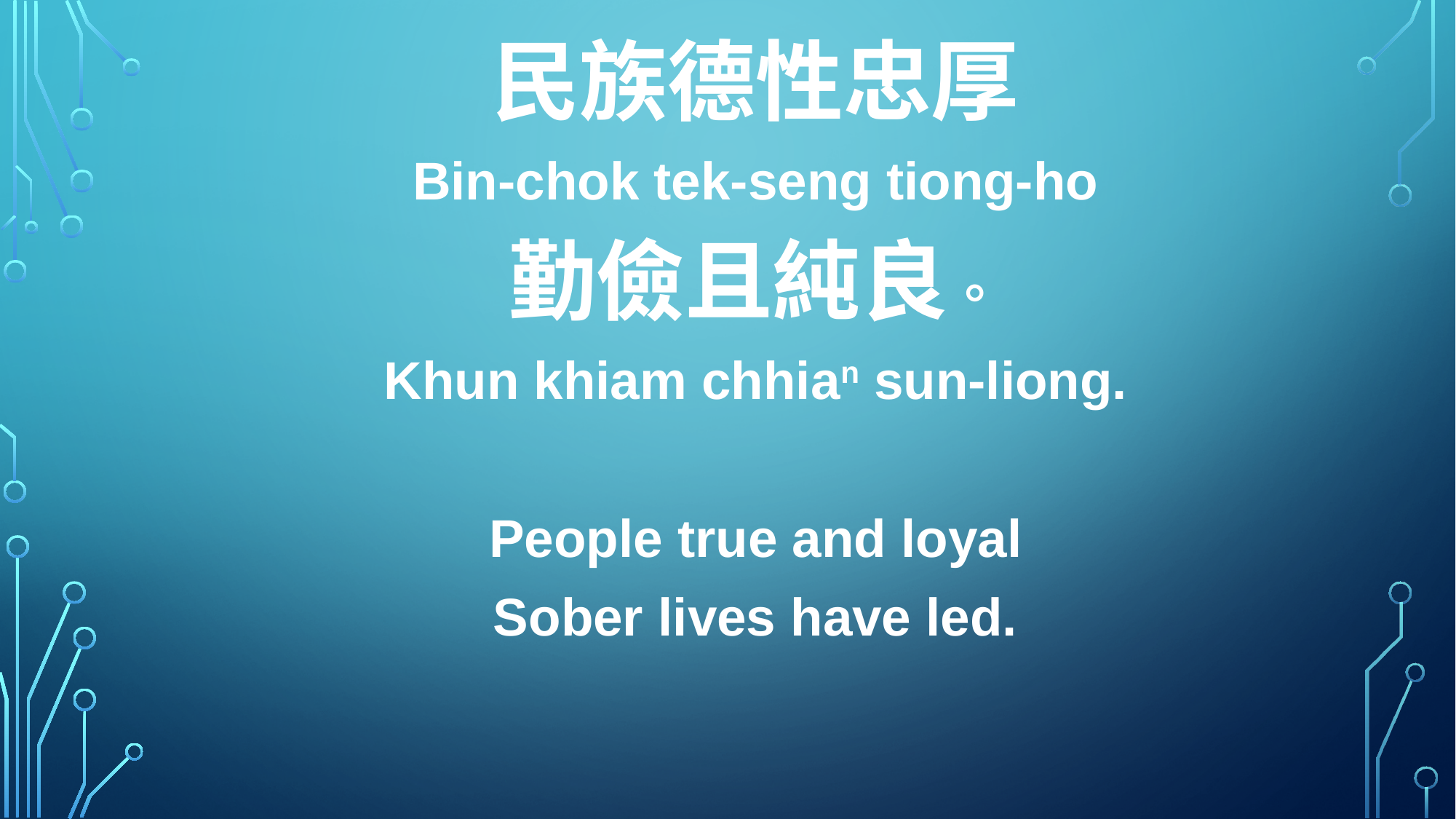

民族德性忠厚
Bin-chok tek-seng tiong-ho
勤儉且純良。
Khun khiam chhian sun-liong.

People true and loyal
Sober lives have led.